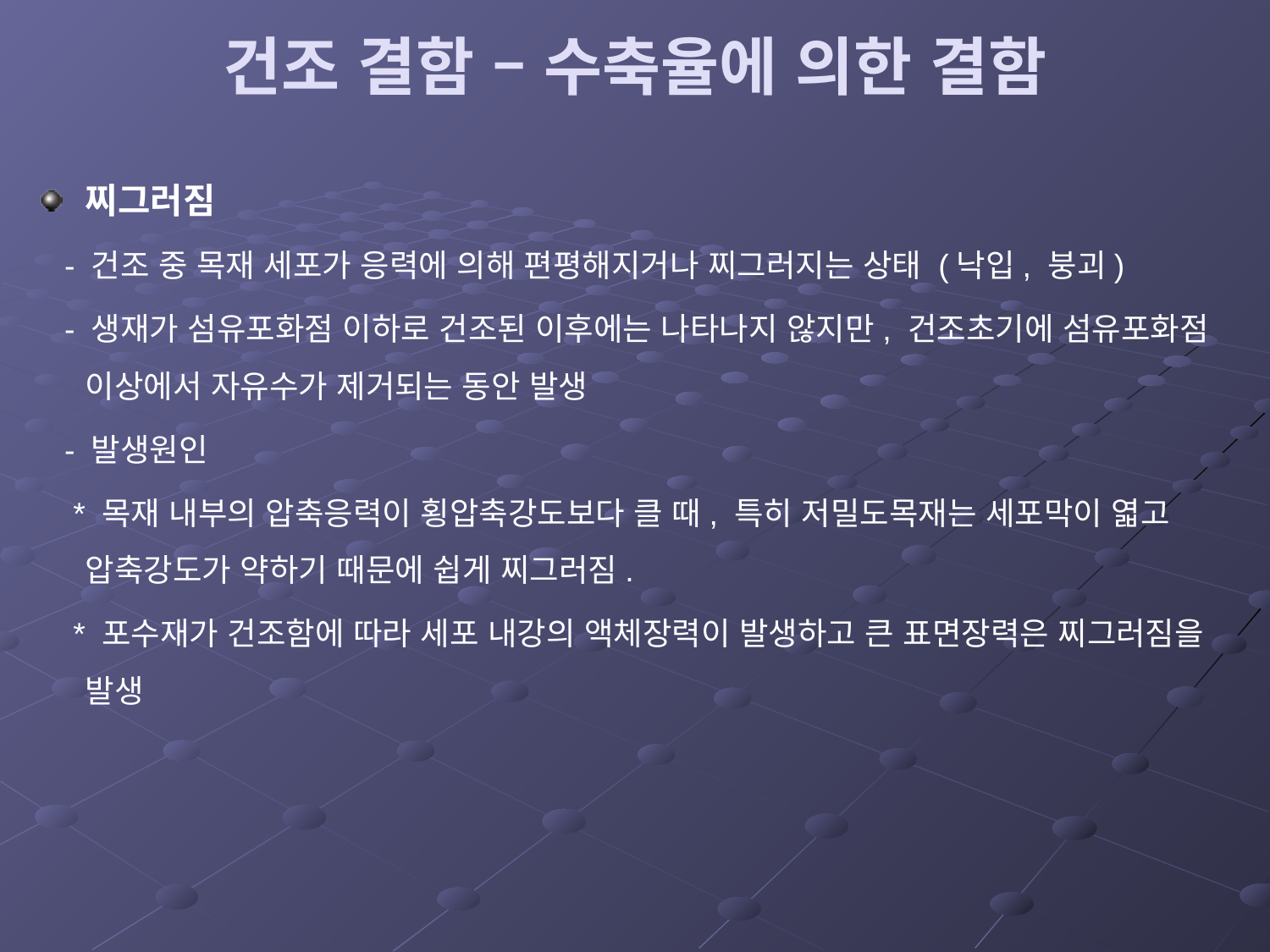

# 건조 결함 – 수축율에 의한 결함
찌그러짐
   - 건조 중 목재 세포가 응력에 의해 편평해지거나 찌그러지는 상태 (낙입, 붕괴)
   - 생재가 섬유포화점 이하로 건조된 이후에는 나타나지 않지만, 건조초기에 섬유포화점 이상에서 자유수가 제거되는 동안 발생
   - 발생원인
    * 목재 내부의 압축응력이 횡압축강도보다 클 때, 특히 저밀도목재는 세포막이 엷고 압축강도가 약하기 때문에 쉽게 찌그러짐.
    * 포수재가 건조함에 따라 세포 내강의 액체장력이 발생하고 큰 표면장력은 찌그러짐을 발생